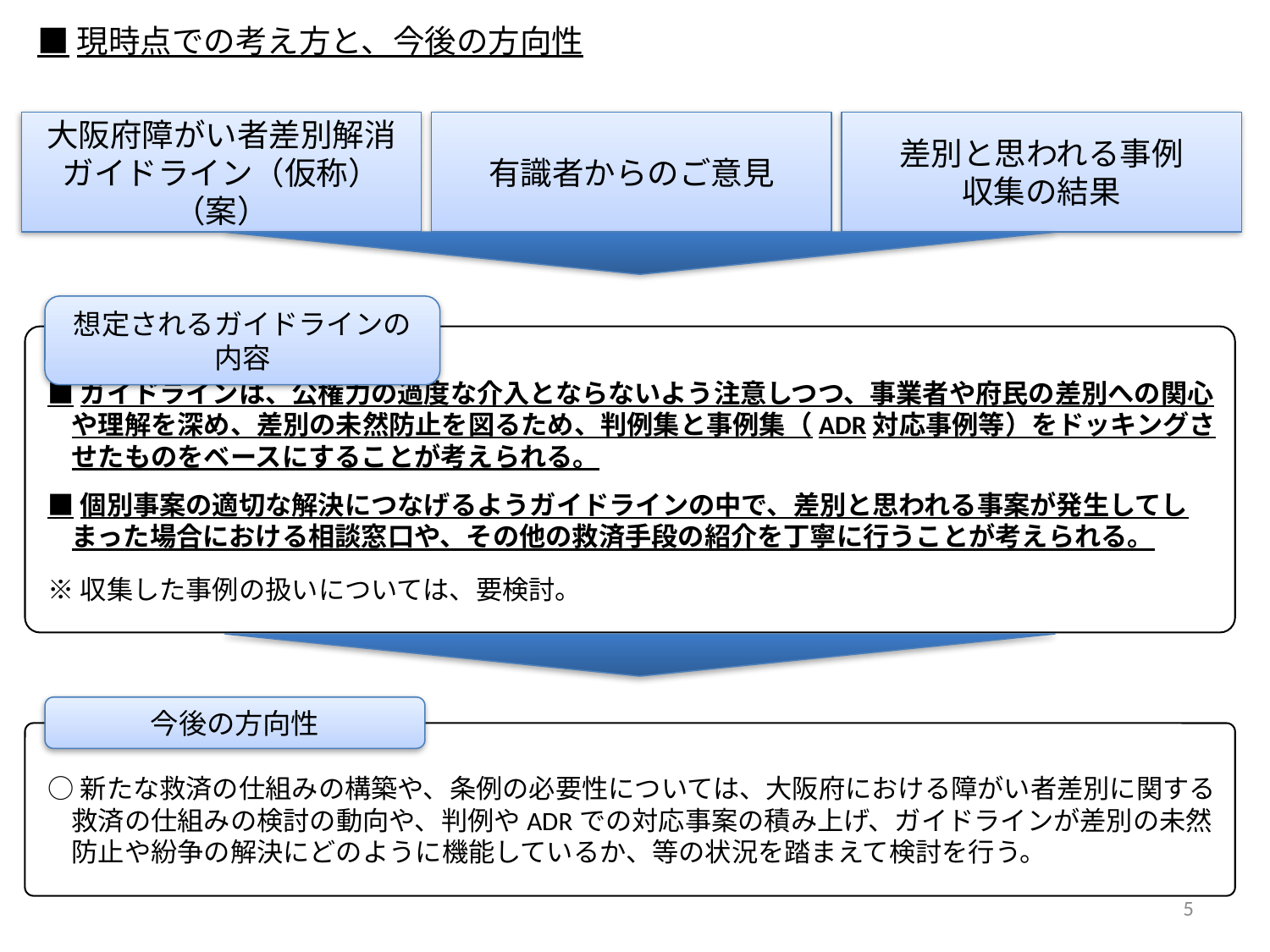

■現時点での考え方と、今後の方向性
大阪府障がい者差別解消
ガイドライン（仮称）（案）
有識者からのご意見
差別と思われる事例
収集の結果

想定されるガイドラインの内容

■ガイドラインは、公権力の過度な介入とならないよう注意しつつ、事業者や府民の差別への関心や理解を深め、差別の未然防止を図るため、判例集と事例集（ADR対応事例等）をドッキングさせたものをベースにすることが考えられる。

■個別事案の適切な解決につなげるようガイドラインの中で、差別と思われる事案が発生してしまった場合における相談窓口や、その他の救済手段の紹介を丁寧に行うことが考えられる。

※収集した事例の扱いについては、要検討。

今後の方向性

○新たな救済の仕組みの構築や、条例の必要性については、大阪府における障がい者差別に関する救済の仕組みの検討の動向や、判例やADRでの対応事案の積み上げ、ガイドラインが差別の未然防止や紛争の解決にどのように機能しているか、等の状況を踏まえて検討を行う。
5